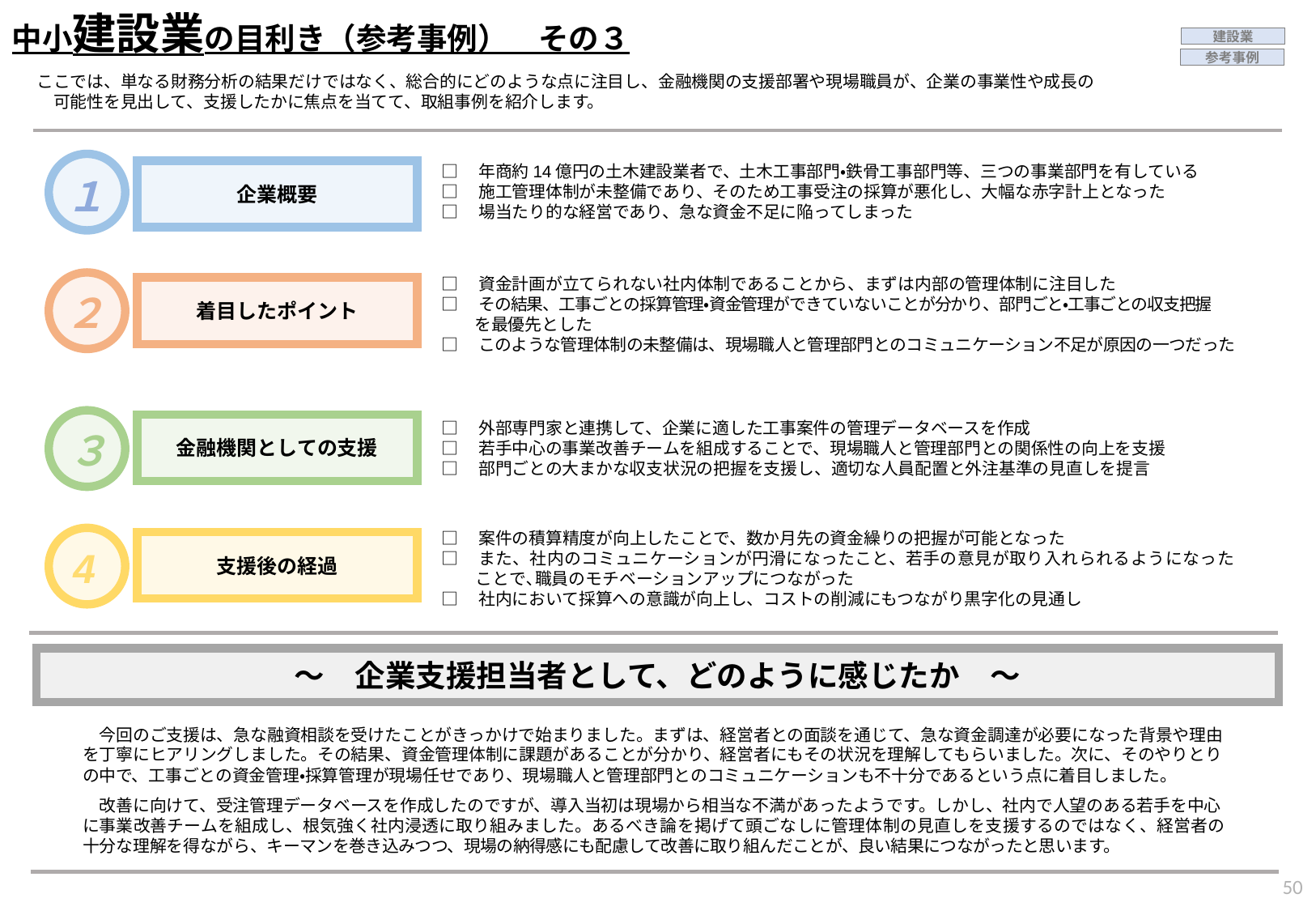

中小建設業の目利き（参考事例）　その３
建設業
参考事例
ここでは、単なる財務分析の結果だけではなく、総合的にどのような点に注目し、金融機関の支援部署や現場職員が、企業の事業性や成長の　　可能性を見出して、支援したかに焦点を当てて、取組事例を紹介します。

１
企業概要
□　年商約14億円の土木建設業者で、土木工事部門・鉄骨工事部門等、三つの事業部門を有している
□　施工管理体制が未整備であり、そのため工事受注の採算が悪化し、大幅な赤字計上となった
□　場当たり的な経営であり、急な資金不足に陥ってしまった
□　資金計画が立てられない社内体制であることから、まずは内部の管理体制に注目した
□　その結果、工事ごとの採算管理・資金管理ができていないことが分かり、部門ごと・工事ごとの収支把握
　　を最優先とした
□　このような管理体制の未整備は、現場職人と管理部門とのコミュニケーション不足が原因の一つだった

着目したポイント
２

□　外部専門家と連携して、企業に適した工事案件の管理データベースを作成
□　若手中心の事業改善チームを組成することで、現場職人と管理部門との関係性の向上を支援
□　部門ごとの大まかな収支状況の把握を支援し、適切な人員配置と外注基準の見直しを提言
金融機関としての支援
３
□　案件の積算精度が向上したことで、数か月先の資金繰りの把握が可能となった
□　また、社内のコミュニケーションが円滑になったこと、若手の意見が取り入れられるようになった
　　ことで､職員のモチベーションアップにつながった
□　社内において採算への意識が向上し、コストの削減にもつながり黒字化の見通し
4

支援後の経過
～　企業支援担当者として、どのように感じたか　～
　今回のご支援は、急な融資相談を受けたことがきっかけで始まりました。まずは、経営者との面談を通じて、急な資金調達が必要になった背景や理由を丁寧にヒアリングしました。その結果、資金管理体制に課題があることが分かり、経営者にもその状況を理解してもらいました。次に、そのやりとりの中で、工事ごとの資金管理・採算管理が現場任せであり、現場職人と管理部門とのコミュニケーションも不十分であるという点に着目しました。
　改善に向けて、受注管理データベースを作成したのですが、導入当初は現場から相当な不満があったようです。しかし、社内で人望のある若手を中心に事業改善チームを組成し、根気強く社内浸透に取り組みました。あるべき論を掲げて頭ごなしに管理体制の見直しを支援するのではなく、経営者の十分な理解を得ながら、キーマンを巻き込みつつ、現場の納得感にも配慮して改善に取り組んだことが、良い結果につながったと思います。
50